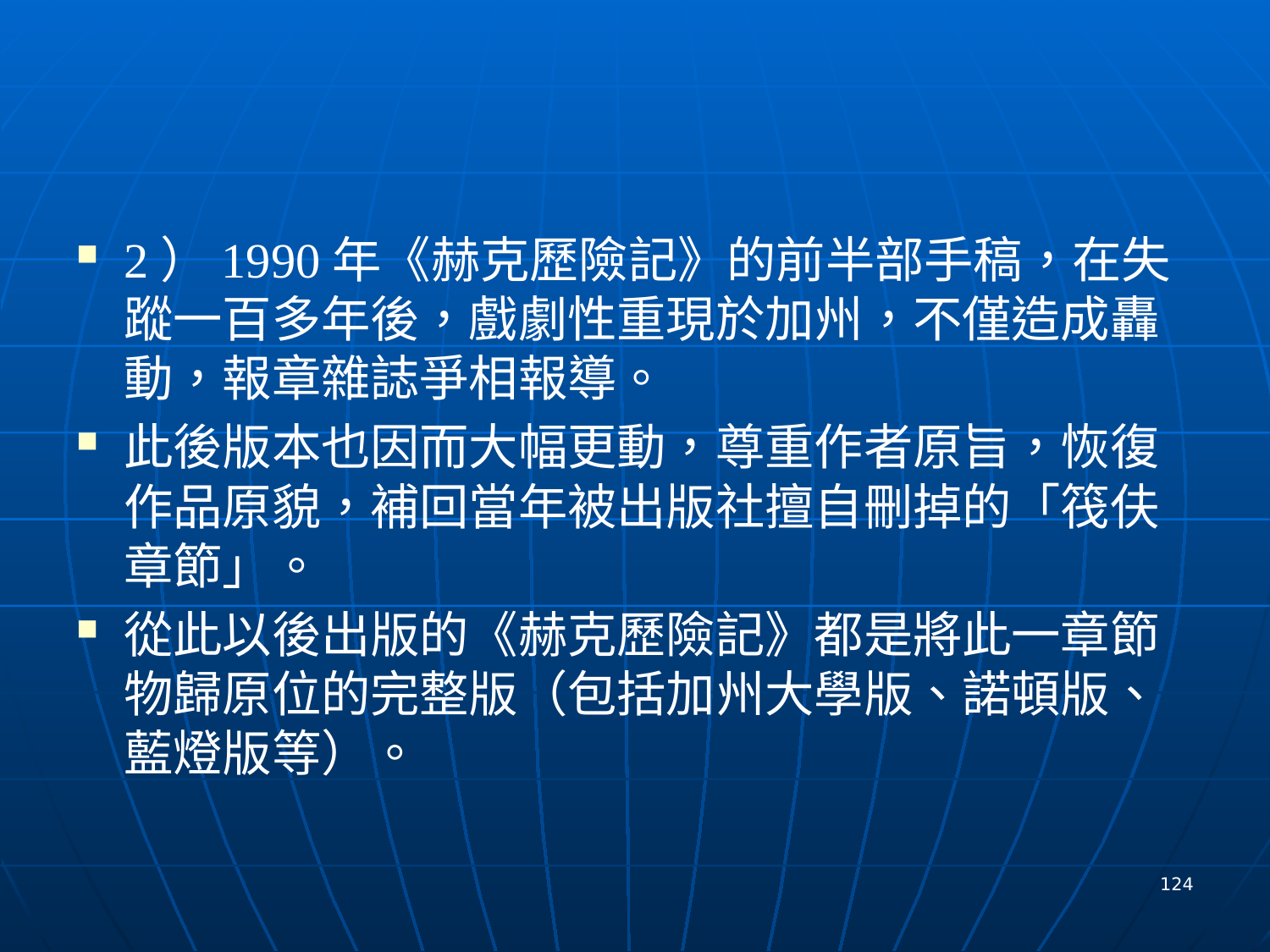

#
2）1990年《赫克歷險記》的前半部手稿，在失蹤一百多年後，戲劇性重現於加州，不僅造成轟動，報章雜誌爭相報導。
此後版本也因而大幅更動，尊重作者原旨，恢復作品原貌，補回當年被出版社擅自刪掉的「筏伕章節」。
從此以後出版的《赫克歷險記》都是將此一章節物歸原位的完整版（包括加州大學版、諾頓版、藍燈版等）。

124